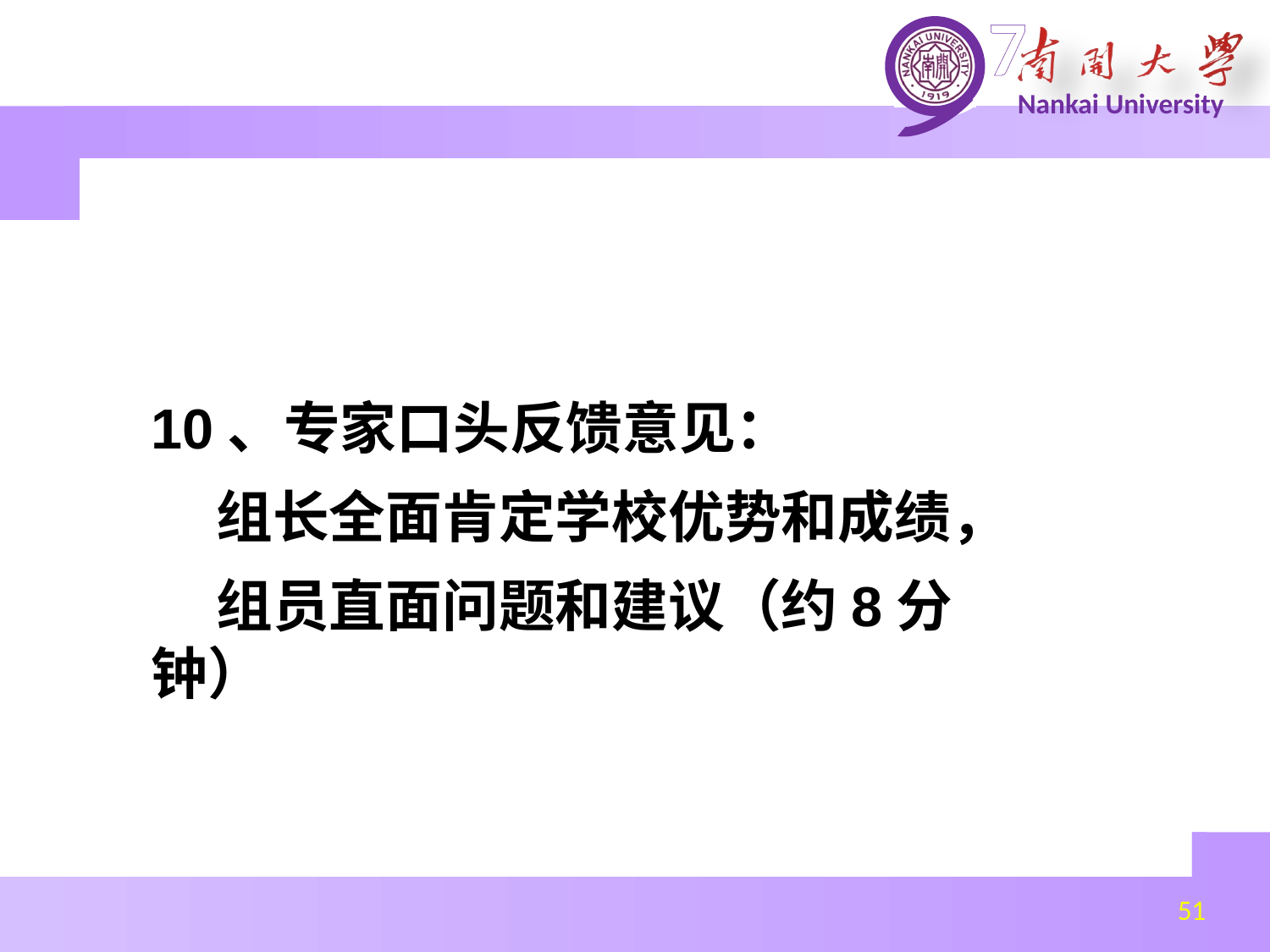

10、专家口头反馈意见：
    组长全面肯定学校优势和成绩，
    组员直面问题和建议（约8分钟）